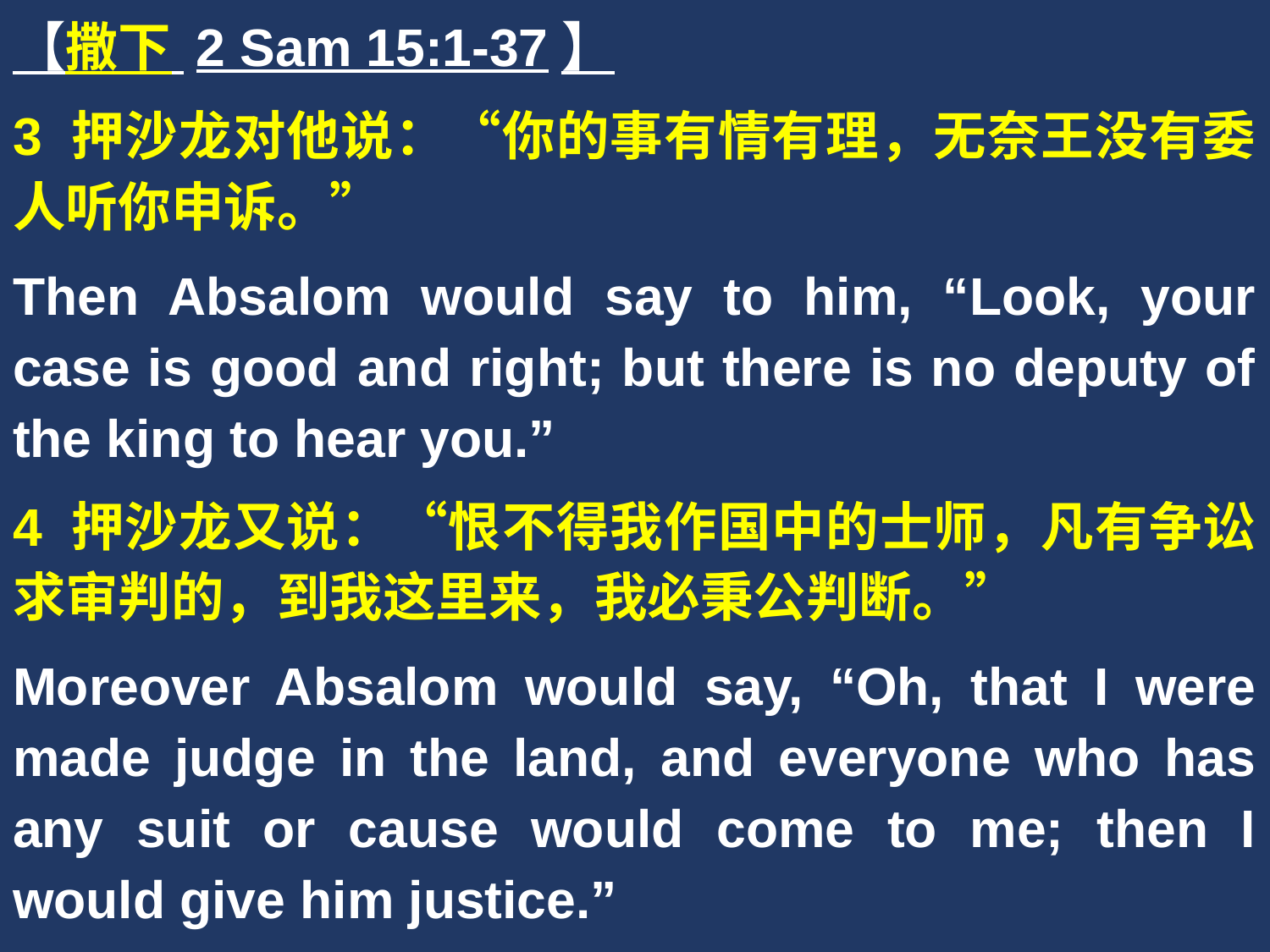

【撒下 2 Sam 15:1-37】
3 押沙龙对他说：“你的事有情有理，无奈王没有委人听你申诉。”
Then Absalom would say to him, “Look, your case is good and right; but there is no deputy of the king to hear you.”
4 押沙龙又说：“恨不得我作国中的士师，凡有争讼求审判的，到我这里来，我必秉公判断。”
Moreover Absalom would say, “Oh, that I were made judge in the land, and everyone who has any suit or cause would come to me; then I would give him justice.”